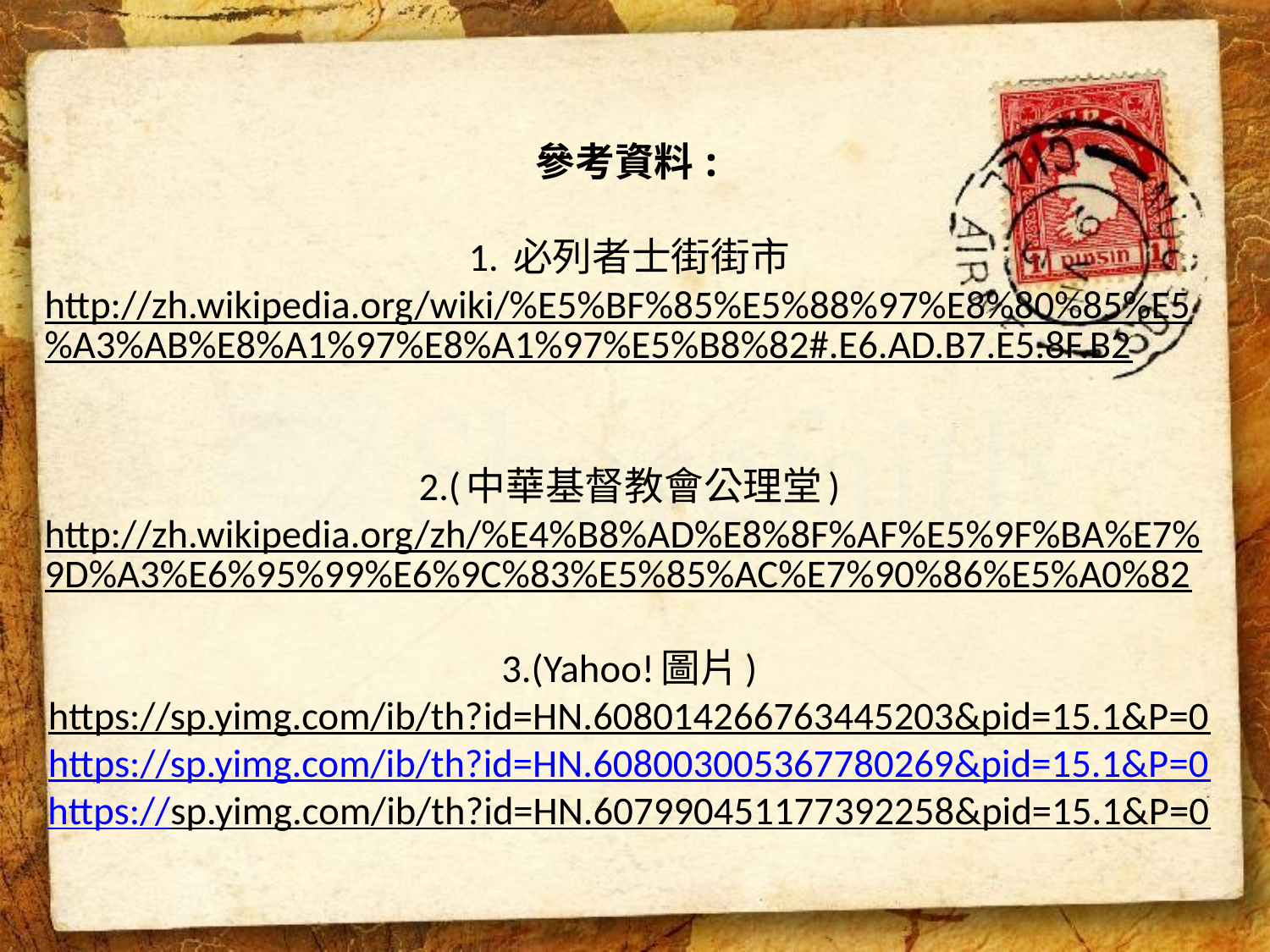

參考資料:
1. 必列者士街街市
http://zh.wikipedia.org/wiki/%E5%BF%85%E5%88%97%E8%80%85%E5%A3%AB%E8%A1%97%E8%A1%97%E5%B8%82#.E6.AD.B7.E5.8F.B2
2.(中華基督教會公理堂)
http://zh.wikipedia.org/zh/%E4%B8%AD%E8%8F%AF%E5%9F%BA%E7%9D%A3%E6%95%99%E6%9C%83%E5%85%AC%E7%90%86%E5%A0%82
3.(Yahoo!圖片)
https://sp.yimg.com/ib/th?id=HN.608014266763445203&pid=15.1&P=0
https://sp.yimg.com/ib/th?id=HN.608003005367780269&pid=15.1&P=0
https://sp.yimg.com/ib/th?id=HN.607990451177392258&pid=15.1&P=0